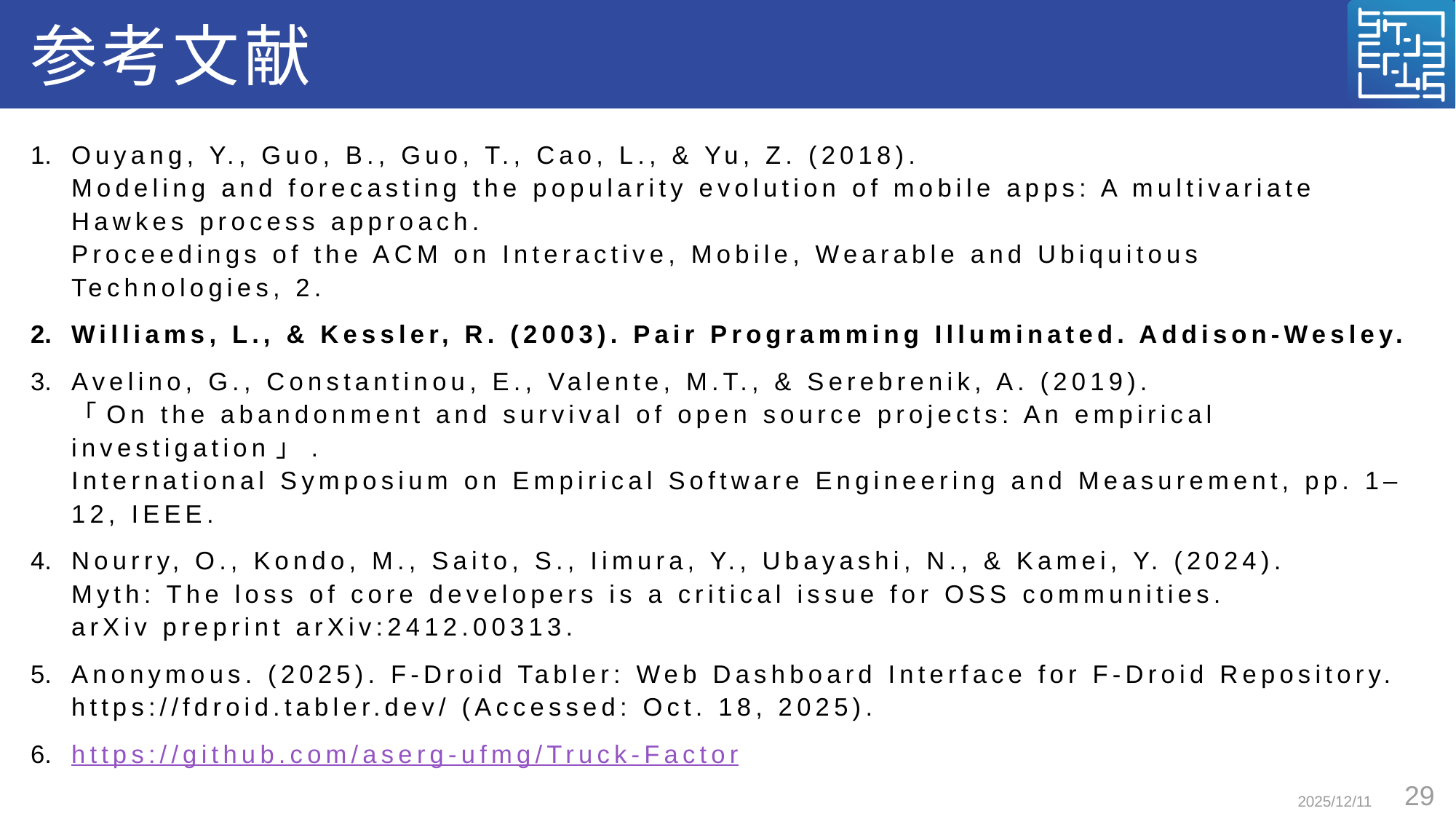

# 参考文献
Ouyang, Y., Guo, B., Guo, T., Cao, L., & Yu, Z. (2018).
Modeling and forecasting the popularity evolution of mobile apps: A multivariate Hawkes process approach.
Proceedings of the ACM on Interactive, Mobile, Wearable and Ubiquitous Technologies, 2.
Williams, L., & Kessler, R. (2003). Pair Programming Illuminated. Addison-Wesley.
Avelino, G., Constantinou, E., Valente, M.T., & Serebrenik, A. (2019).
「On the abandonment and survival of open source projects: An empirical investigation」.
International Symposium on Empirical Software Engineering and Measurement, pp. 1–12, IEEE.
Nourry, O., Kondo, M., Saito, S., Iimura, Y., Ubayashi, N., & Kamei, Y. (2024).
Myth: The loss of core developers is a critical issue for OSS communities.
arXiv preprint arXiv:2412.00313.
Anonymous. (2025). F-Droid Tabler: Web Dashboard Interface for F-Droid Repository. https://fdroid.tabler.dev/ (Accessed: Oct. 18, 2025).
https://github.com/aserg-ufmg/Truck-Factor

29
2025/12/11